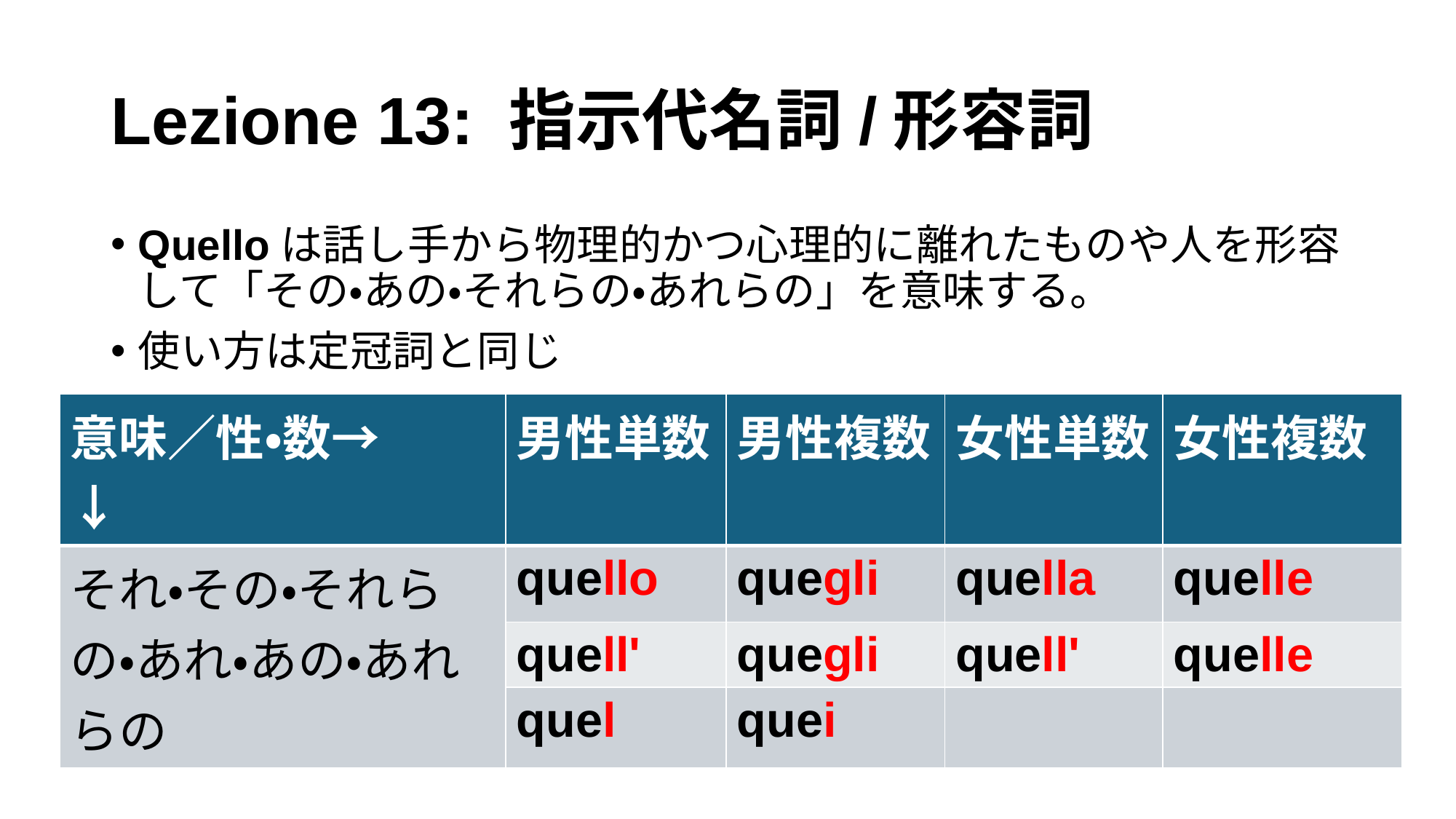

# Lezione 13: 指示代名詞/形容詞
Quelloは話し手から物理的かつ心理的に離れたものや人を形容して「その・あの・それらの・あれらの」を意味する。
使い方は定冠詞と同じ
| 意味／性・数→ ↓ | 男性単数 | 男性複数 | 女性単数 | 女性複数 |
| --- | --- | --- | --- | --- |
| それ・その・それらの・あれ・あの・あれらの | quello | quegli | quella | quelle |
|  | quell' | quegli | quell' | quelle |
|  | quel | quei |  |  |